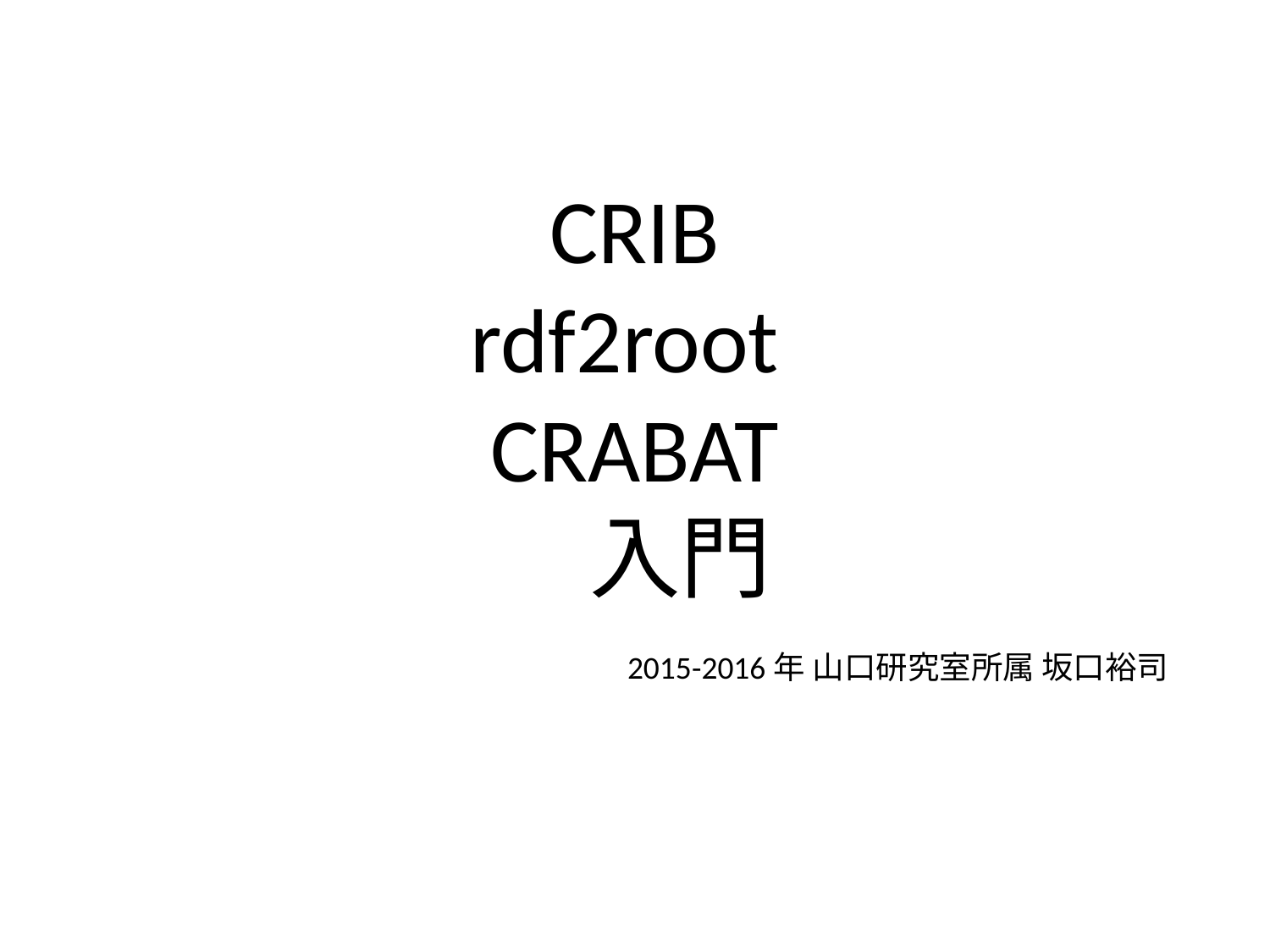

# CRIB rdf2root CRABAT 　入門
2015-2016年 山口研究室所属 坂口裕司